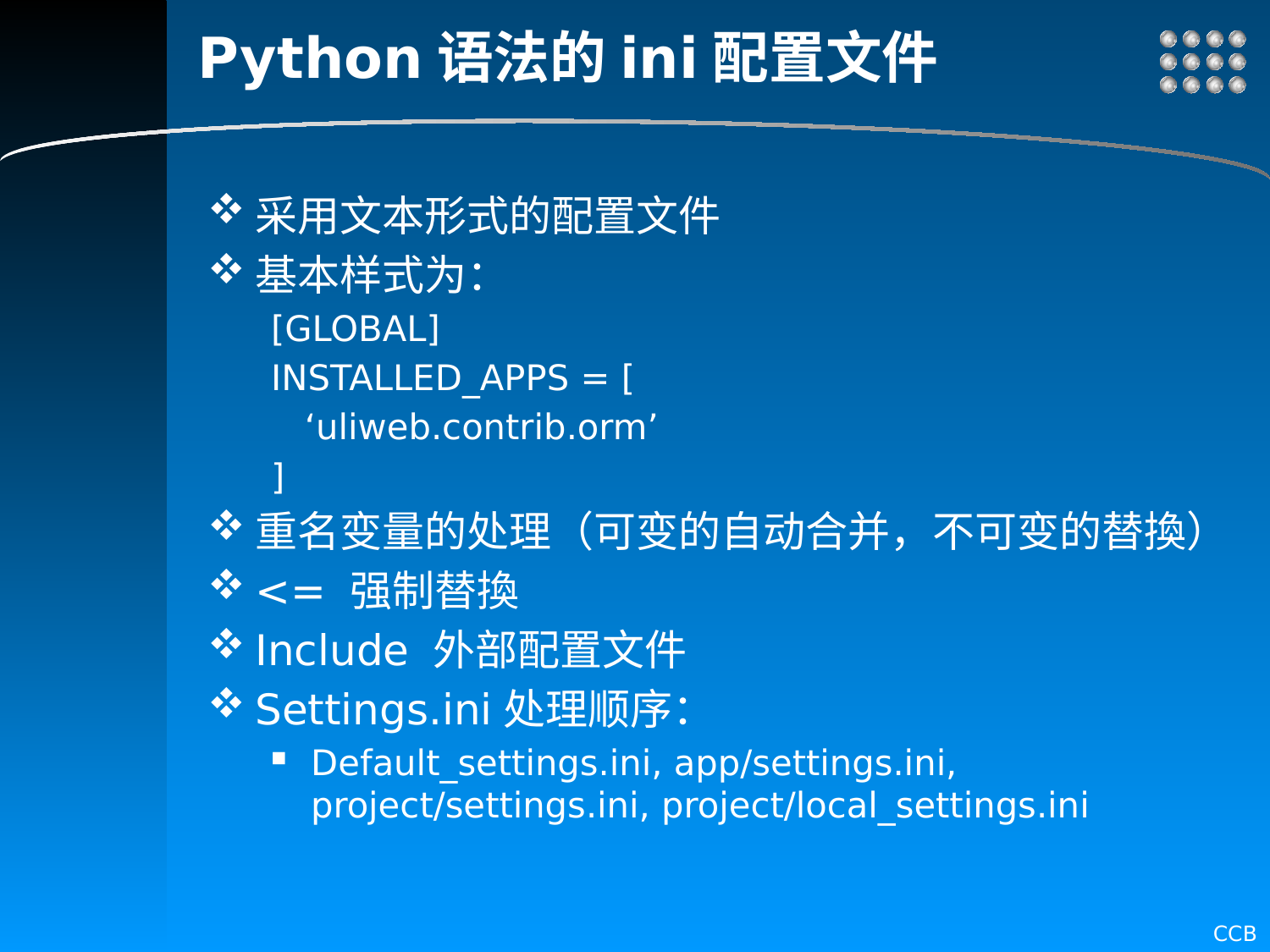

# Python语法的ini配置文件
采用文本形式的配置文件
基本样式为：
[GLOBAL]
INSTALLED_APPS = [
   ‘uliweb.contrib.orm’
]
重名变量的处理（可变的自动合并，不可变的替換）
<= 强制替換
Include 外部配置文件
Settings.ini处理顺序：
Default_settings.ini, app/settings.ini, project/settings.ini, project/local_settings.ini